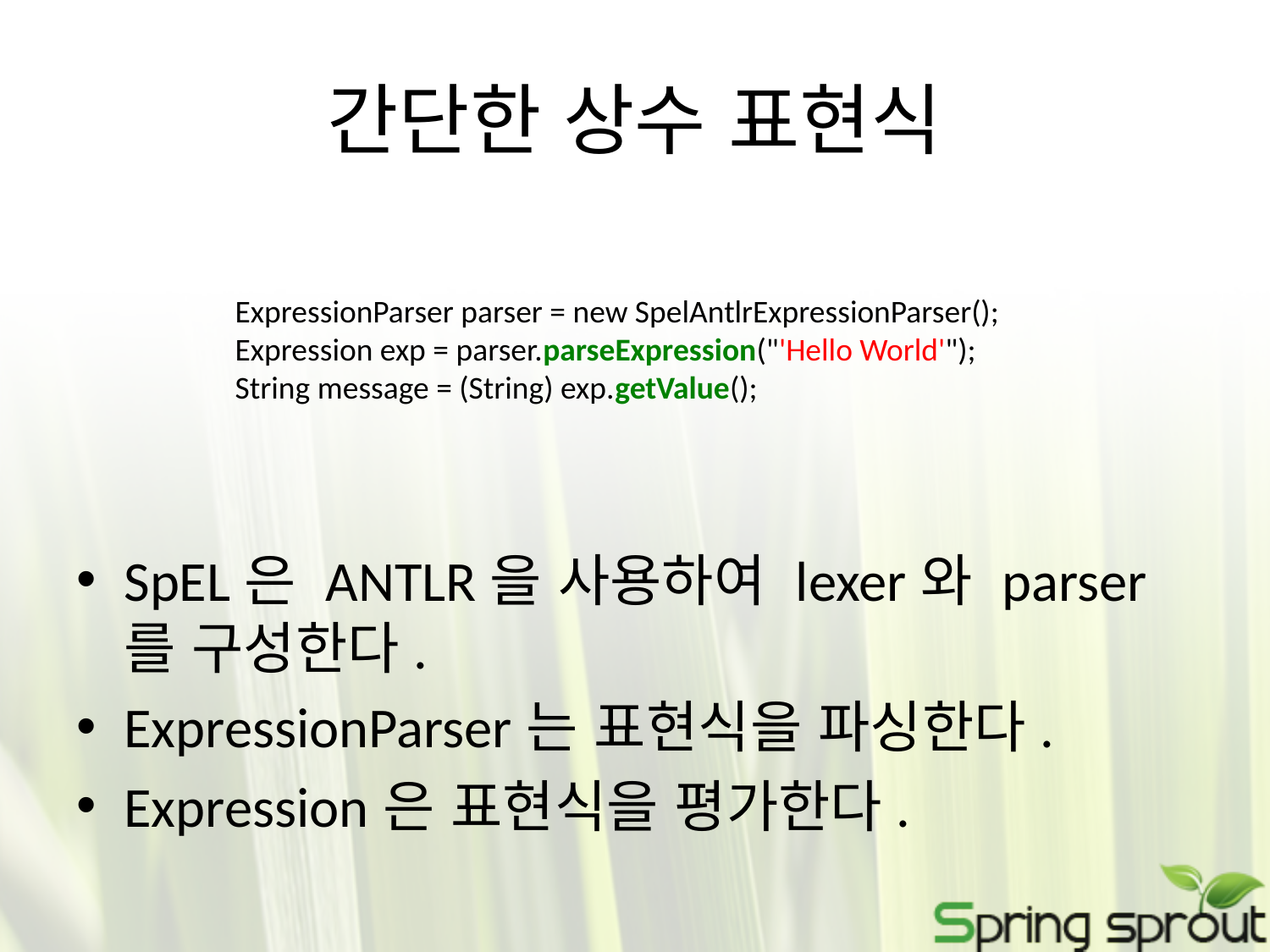

# 간단한 상수 표현식

SpEL은 ANTLR을 사용하여 lexer와 parser를 구성한다.
ExpressionParser는 표현식을 파싱한다.
Expression은 표현식을 평가한다.
ExpressionParser parser = new SpelAntlrExpressionParser();
Expression exp = parser.parseExpression("'Hello World'");
String message = (String) exp.getValue();